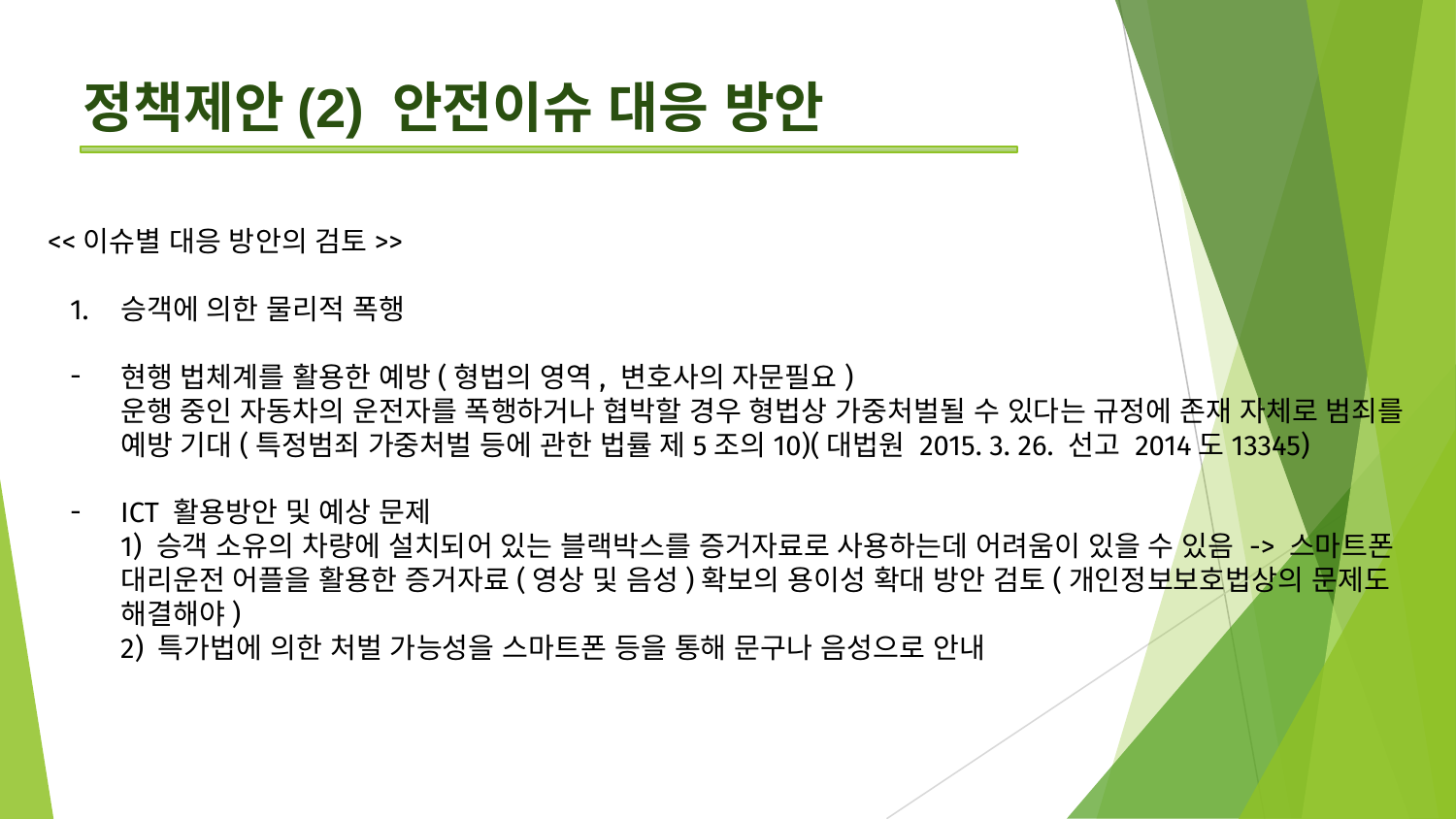

# 정책제안(2) 안전이슈 대응 방안

<<이슈별 대응 방안의 검토>>

승객에 의한 물리적 폭행

현행 법체계를 활용한 예방(형법의 영역, 변호사의 자문필요)
운행 중인 자동차의 운전자를 폭행하거나 협박할 경우 형법상 가중처벌될 수 있다는 규정에 존재 자체로 범죄를 예방 기대(특정범죄 가중처벌 등에 관한 법률 제5조의10)(대법원 2015. 3. 26. 선고 2014도13345)
ICT 활용방안 및 예상 문제
1) 승객 소유의 차량에 설치되어 있는 블랙박스를 증거자료로 사용하는데 어려움이 있을 수 있음 -> 스마트폰 대리운전 어플을 활용한 증거자료(영상 및 음성)확보의 용이성 확대 방안 검토(개인정보보호법상의 문제도 해결해야)
2) 특가법에 의한 처벌 가능성을 스마트폰 등을 통해 문구나 음성으로 안내